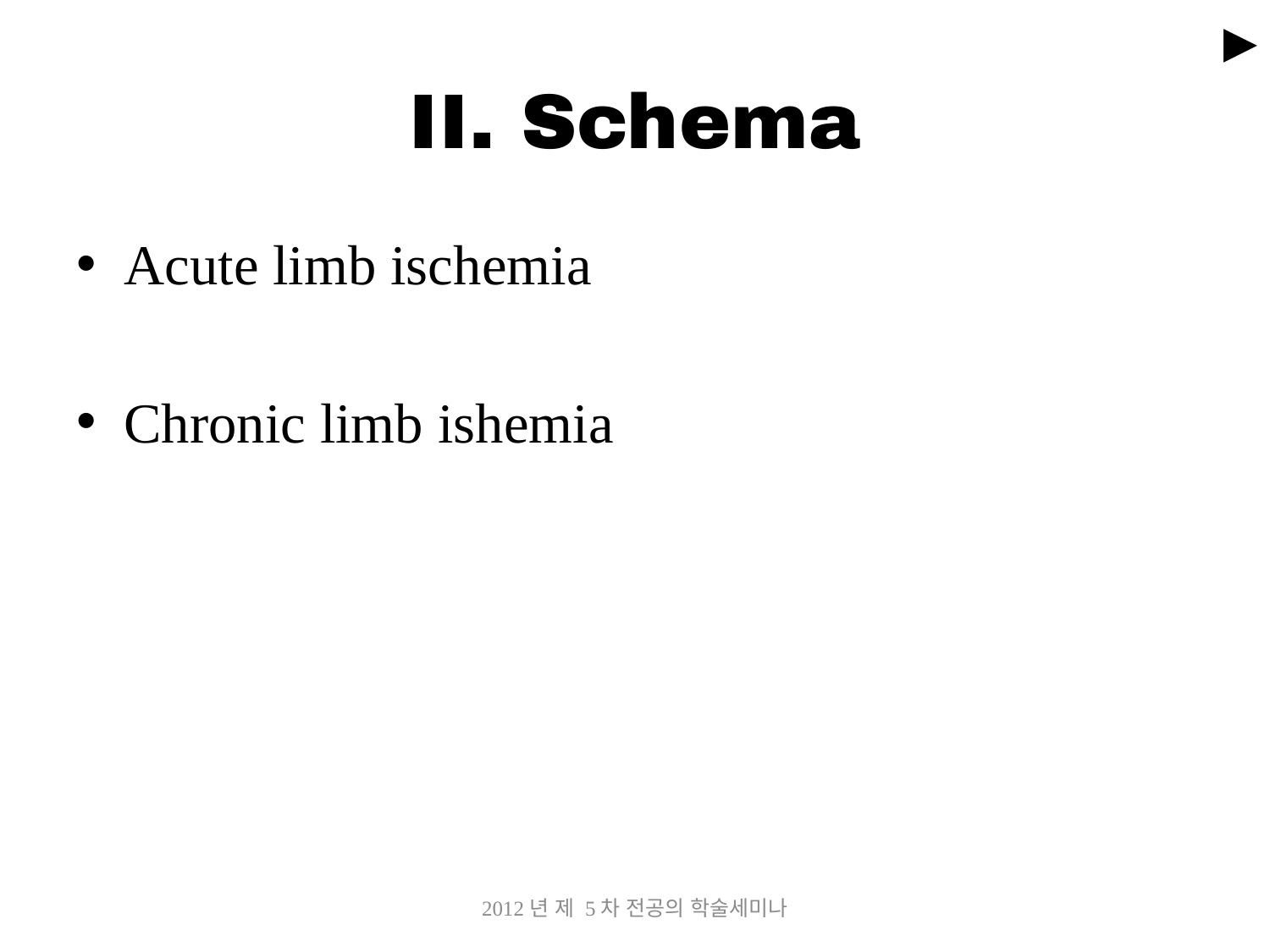

►
# II. Schema
Acute limb ischemia

Chronic limb ishemia
2012년 제 5차 전공의 학술세미나